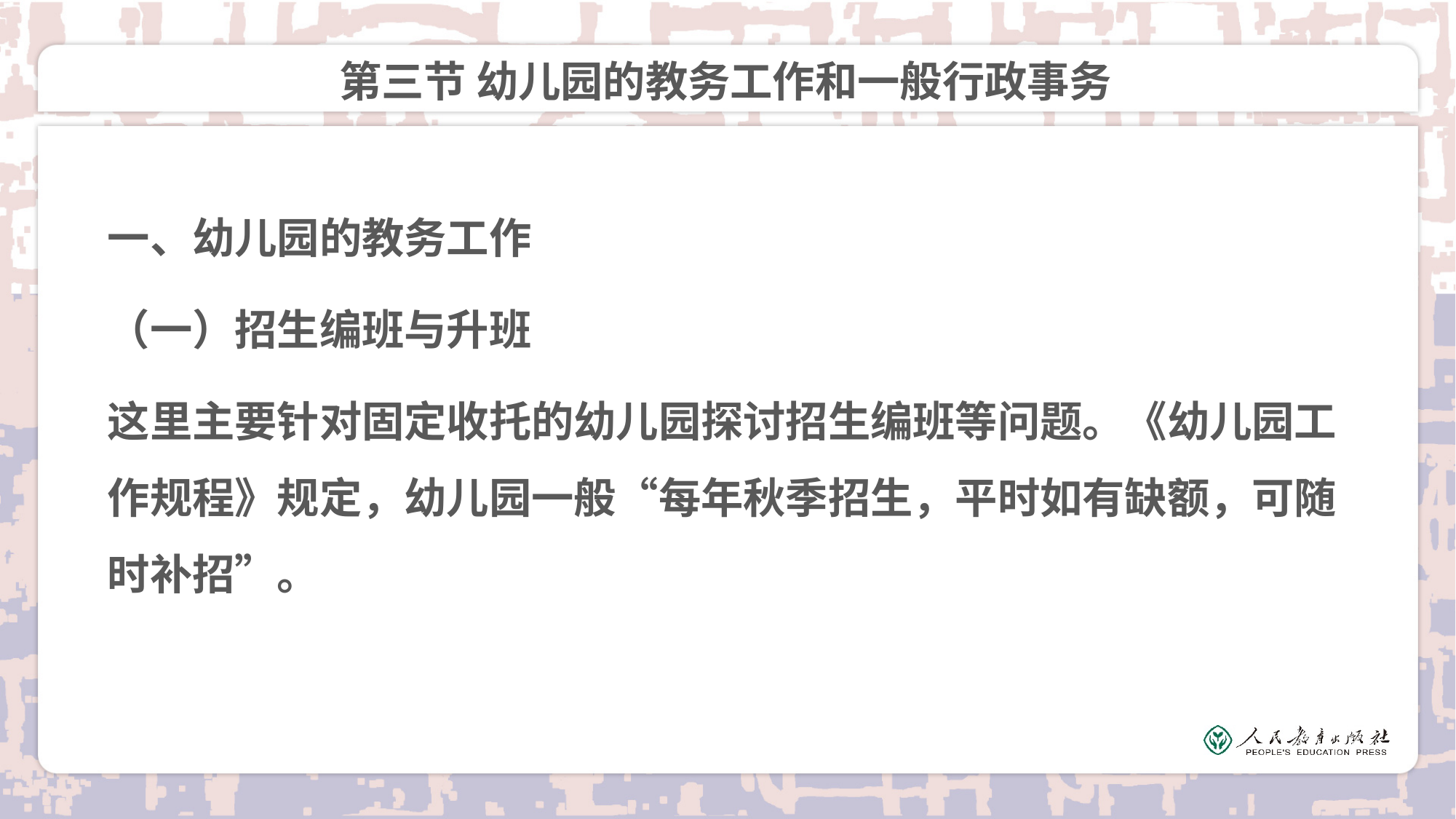

# 第三节 幼儿园的教务工作和一般行政事务
一、幼儿园的教务工作
（一）招生编班与升班
这里主要针对固定收托的幼儿园探讨招生编班等问题。《幼儿园工作规程》规定，幼儿园一般“每年秋季招生，平时如有缺额，可随时补招”。